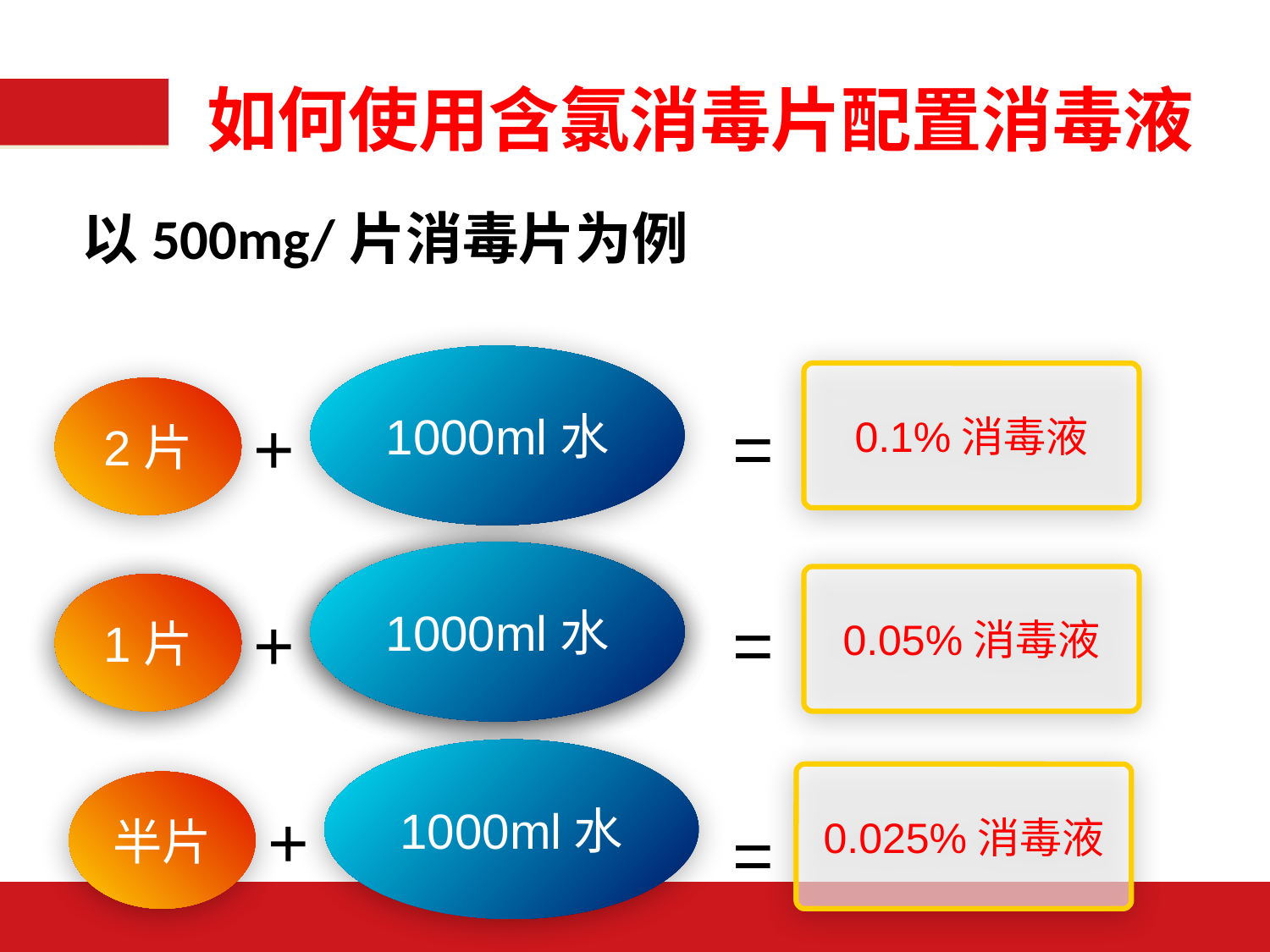

# 如何使用含氯消毒片配置消毒液
以500mg/片消毒片为例
1000ml水
0.1%消毒液
2片
+
=
1000ml水
1000ml水
1000ml水
0.05%消毒液
1片
1片
+
=
1000ml水
0.025%消毒液
半片
+
=